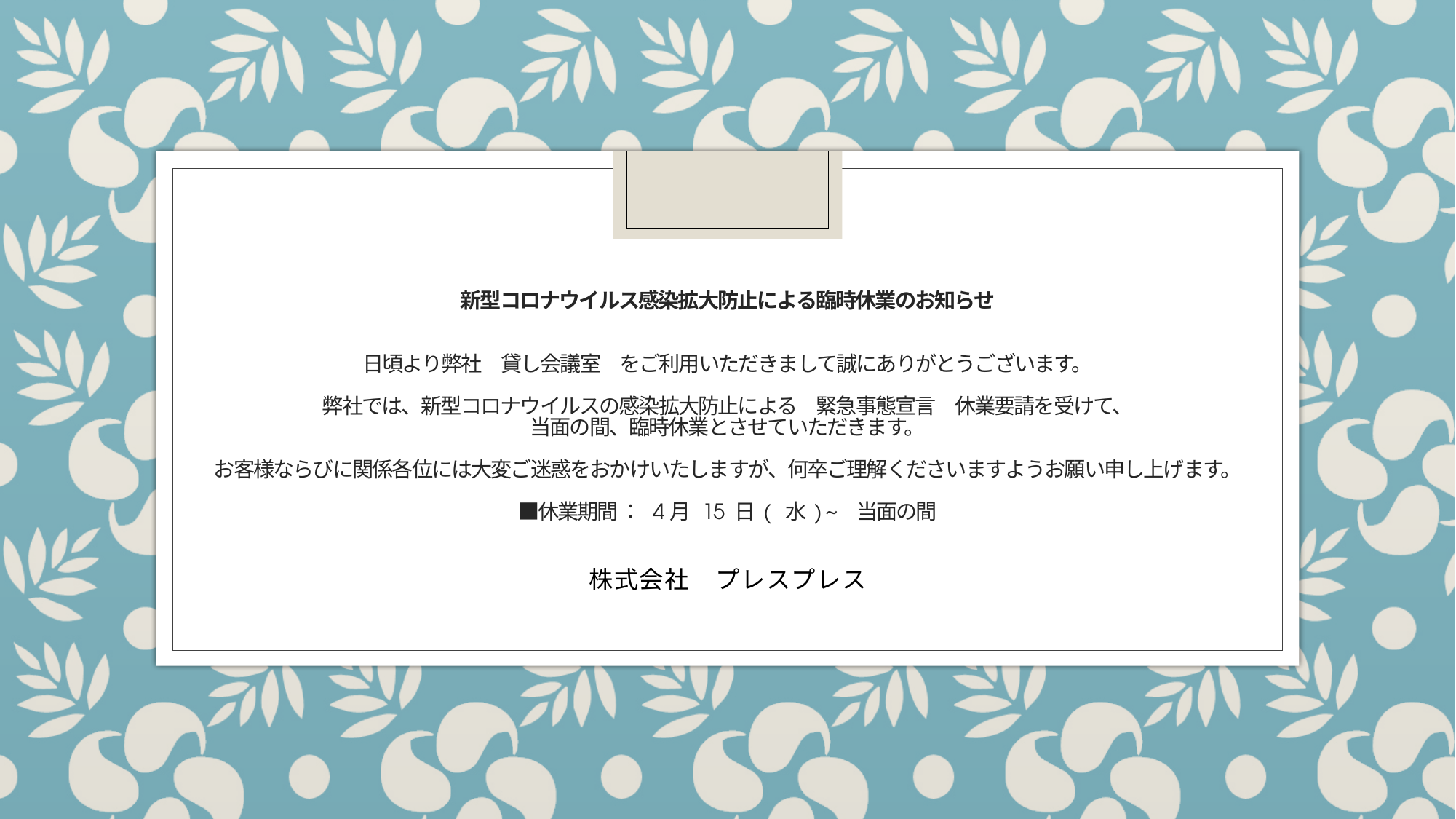

# 新型コロナウイルス感染拡大防止による臨時休業のお知らせ 　　　 日頃より弊社　貸し会議室　をご利用いただきまして誠にありがとうございます。 弊社では、新型コロナウイルスの感染拡大防止による　緊急事態宣言　休業要請を受けて、 当面の間、臨時休業とさせていただきます。   お客様ならびに関係各位には大変ご迷惑をおかけいたしますが、何卒ご理解くださいますようお願い申し上げます。 ■休業期間 ：  4月  15 日 (  水 ) ~   当面の間
株式会社　プレスプレス